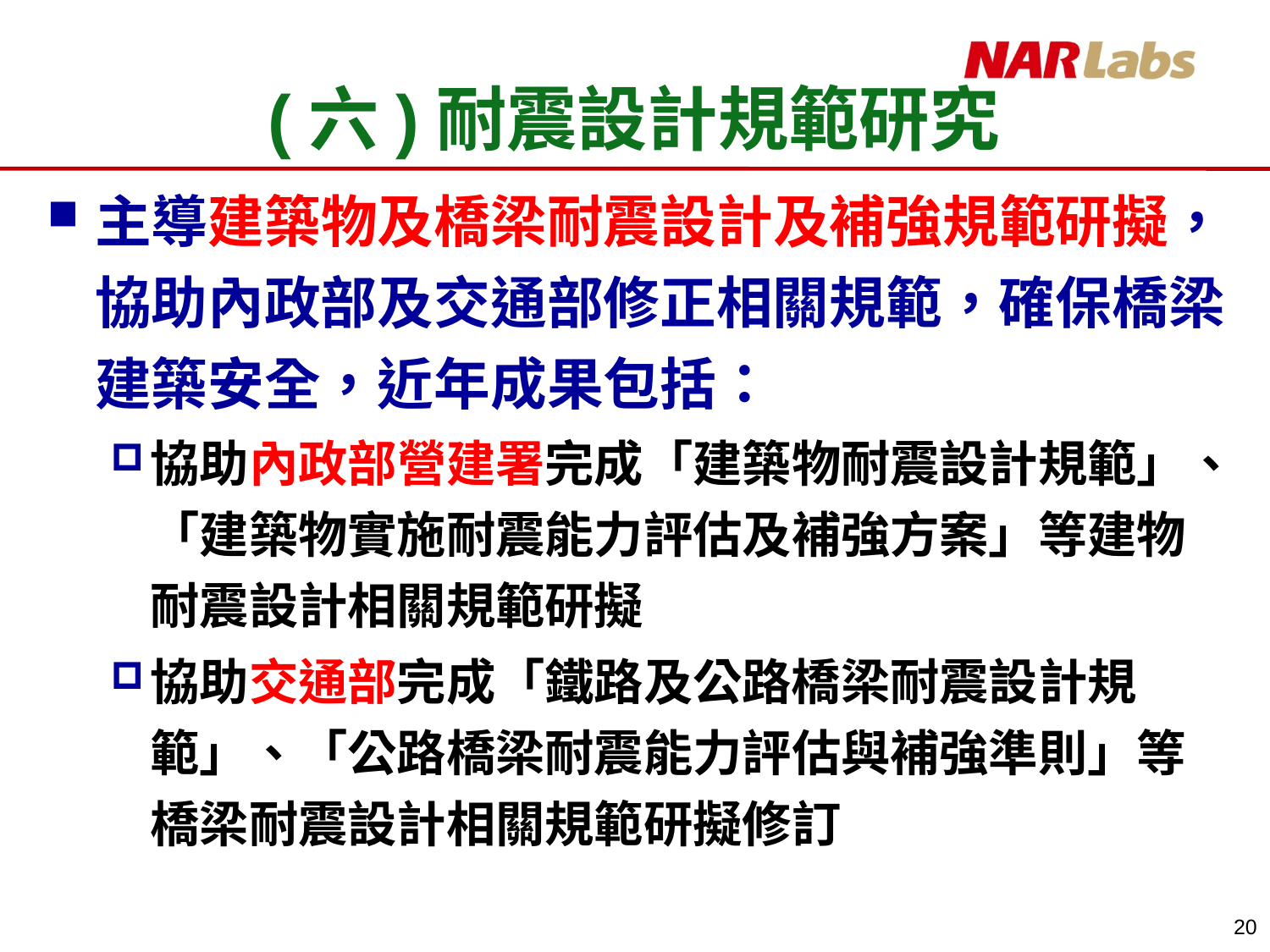

(六)耐震設計規範研究
主導建築物及橋梁耐震設計及補強規範研擬，協助內政部及交通部修正相關規範，確保橋梁建築安全，近年成果包括：
協助內政部營建署完成「建築物耐震設計規範」、「建築物實施耐震能力評估及補強方案」等建物耐震設計相關規範研擬
協助交通部完成「鐵路及公路橋梁耐震設計規範」、「公路橋梁耐震能力評估與補強準則」等橋梁耐震設計相關規範研擬修訂
20